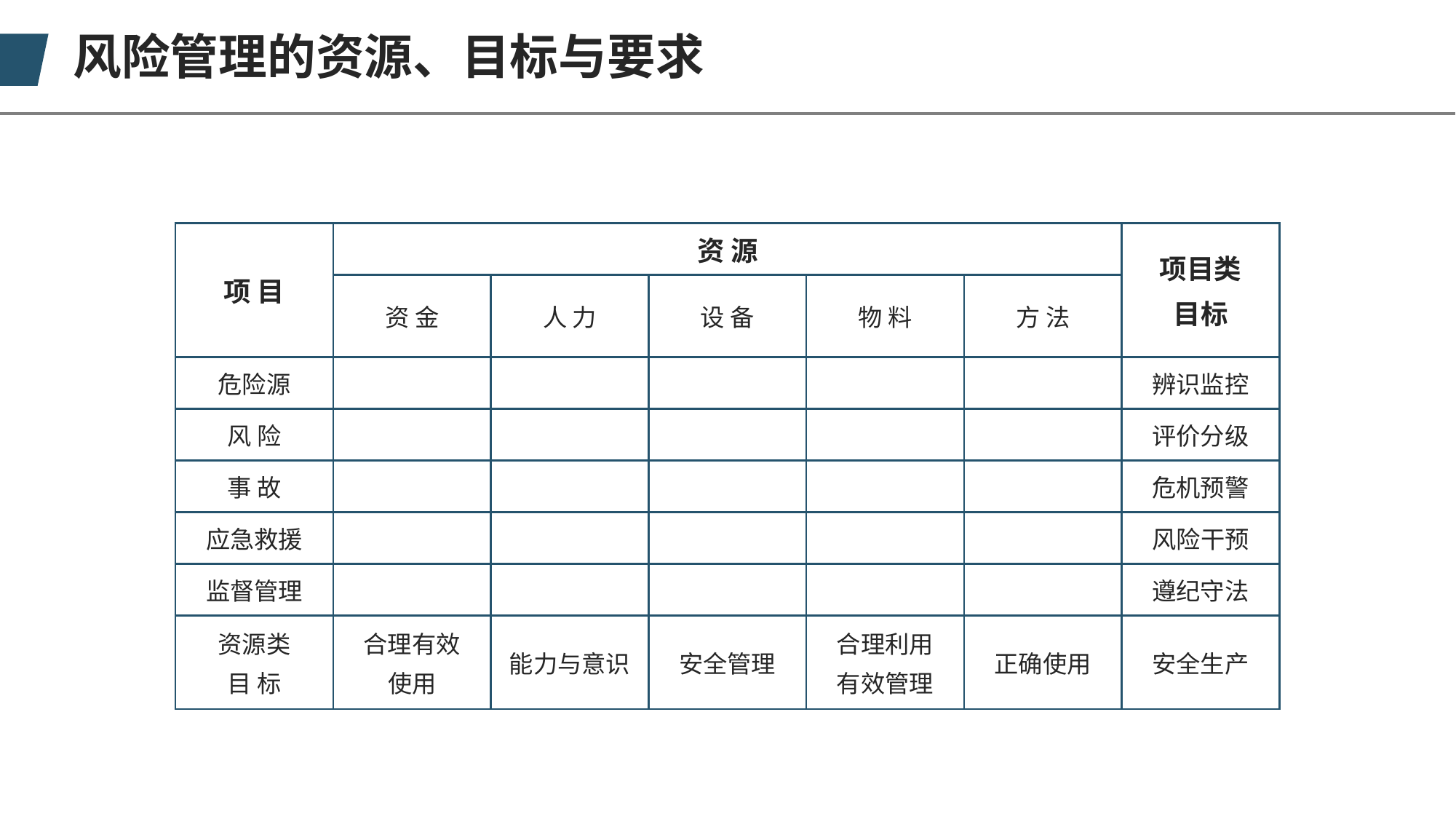

风险管理的资源、目标与要求

| 项 目 | 资 源 |  |  |  |  | 项目类 目标 |
| --- | --- | --- | --- | --- | --- | --- |
|  | 资 金 | 人 力 | 设 备 | 物 料 | 方 法 |  |
| 危险源 |  |  |  |  |  | 辨识监控 |
| 风 险 |  |  |  |  |  | 评价分级 |
| 事 故 |  |  |  |  |  | 危机预警 |
| 应急救援 |  |  |  |  |  | 风险干预 |
| 监督管理 |  |  |  |  |  | 遵纪守法 |
| 资源类 目 标 | 合理有效 使用 | 能力与意识 | 安全管理 | 合理利用 有效管理 | 正确使用 | 安全生产 |